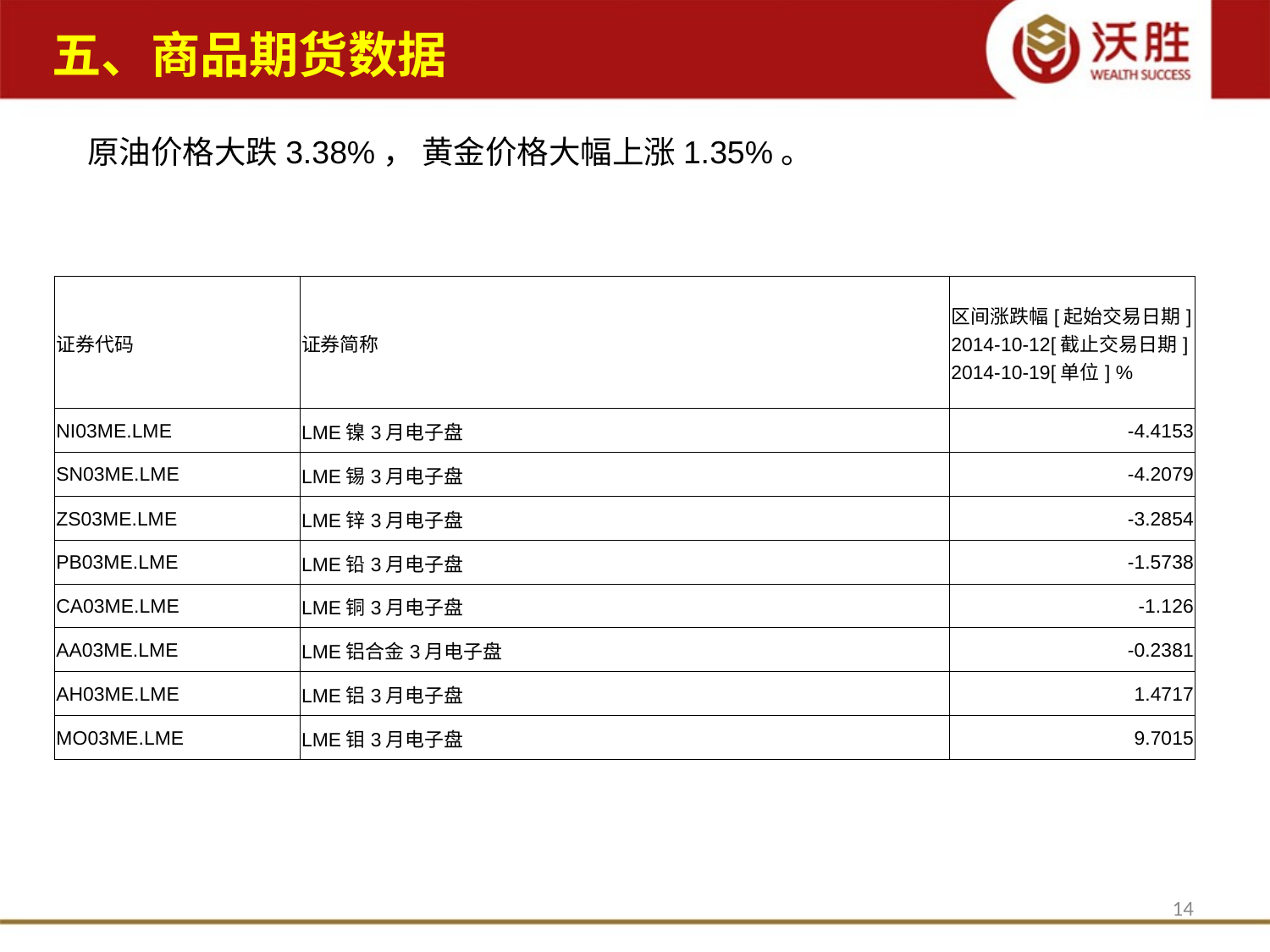

五、商品期货数据

原油价格大跌3.38%， 黄金价格大幅上涨1.35%。
| 证券代码 | 证券简称 | 区间涨跌幅[起始交易日期] 2014-10-12[截止交易日期] 2014-10-19[单位] % |
| --- | --- | --- |
| NI03ME.LME | LME镍3月电子盘 | -4.4153 |
| SN03ME.LME | LME锡3月电子盘 | -4.2079 |
| ZS03ME.LME | LME锌3月电子盘 | -3.2854 |
| PB03ME.LME | LME铅3月电子盘 | -1.5738 |
| CA03ME.LME | LME铜3月电子盘 | -1.126 |
| AA03ME.LME | LME铝合金3月电子盘 | -0.2381 |
| AH03ME.LME | LME铝3月电子盘 | 1.4717 |
| MO03ME.LME | LME钼3月电子盘 | 9.7015 |
14